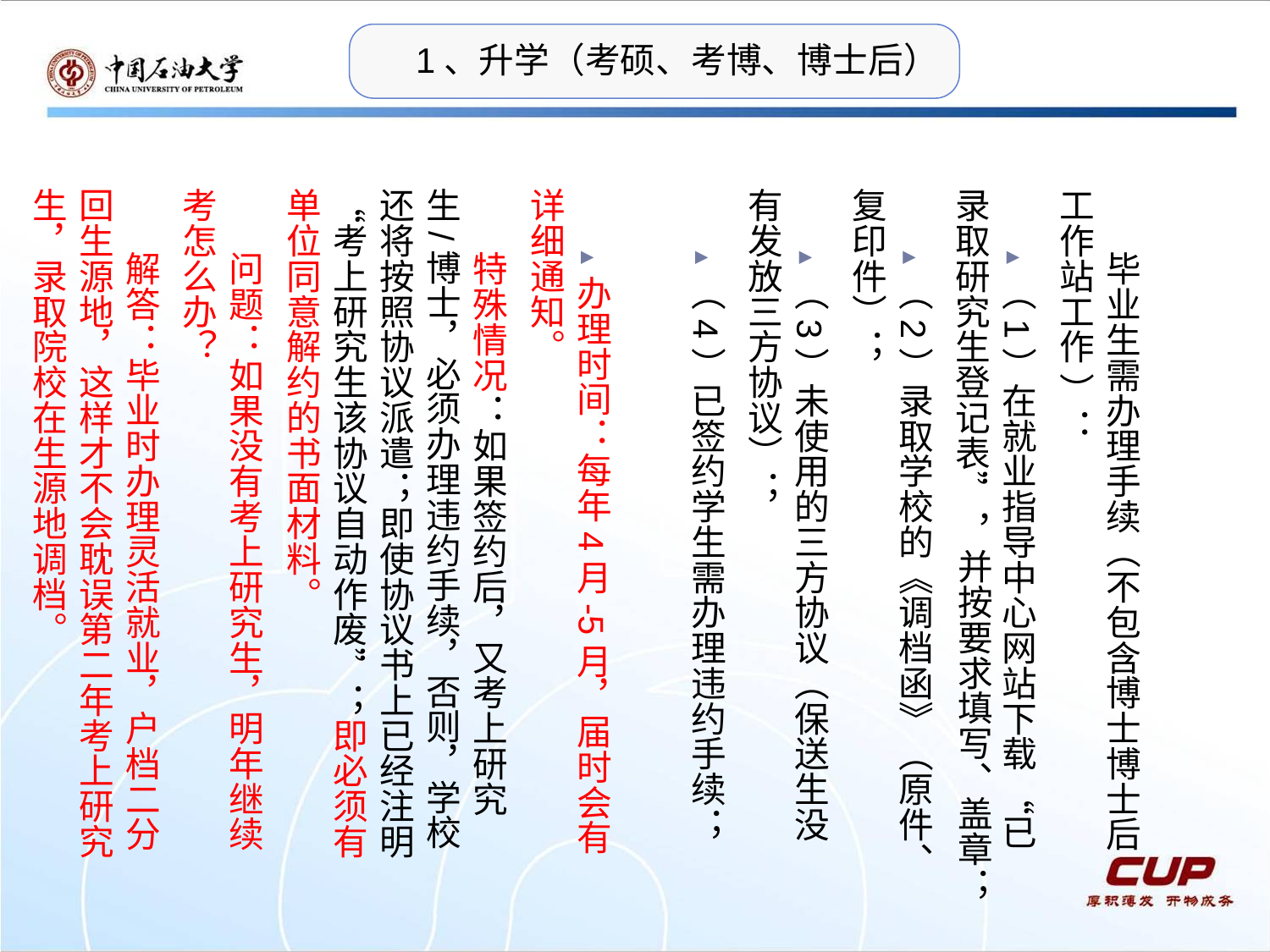

1、升学（考硕、考博、博士后）
毕业生需办理手续（不包含博士博士后工作站工作 ）：
（1）在就业指导中心网站下载 “已录取研究生登记表” ，并按要求填写、盖章；
（2）录取学校的《调档函》（原件、复印件）；
（3）未使用的三方协议（保送生没有发放三方协议）；
（4）已签约学生需办理违约手续；

办理时间：每年4月-5月，届时会有详细通知。
特殊情况：如果签约后，又考上研究生/博士，必须办理违约手续，否则，学校还将按照协议派遣；即使协议书上已经注明“考上研究生该协议自动作废”；即必须有单位同意解约的书面材料。
问题：如果没有考上研究生，明年继续考怎么办？
解答：毕业时办理灵活就业，户档二分回生源地，这样才不会耽误第二年考上研究生，录取院校在生源地调档。